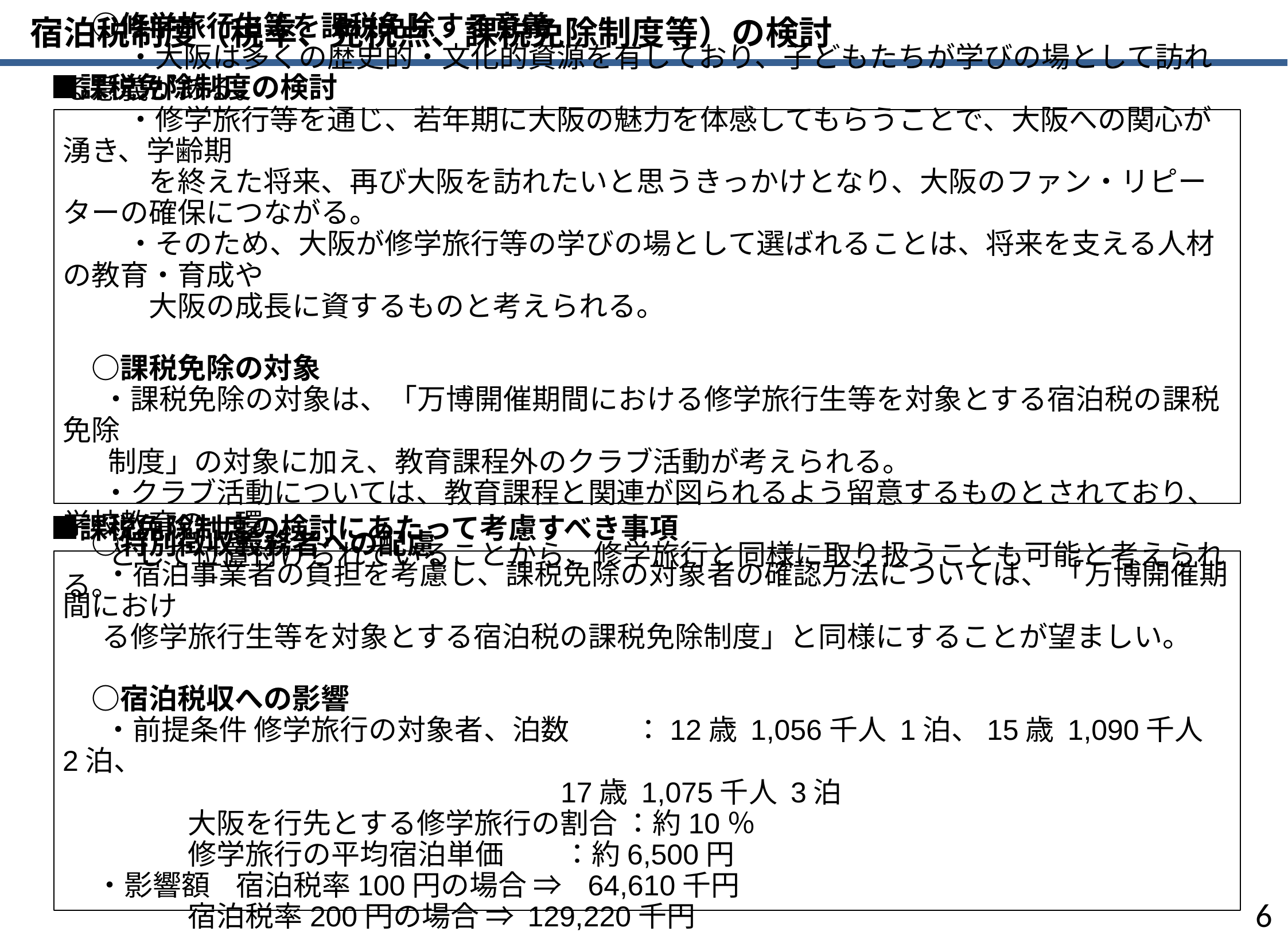

宿泊税制度（税率、免税点、課税免除制度等）の検討

　■課税免除制度の検討
　○修学旅行生等を課税免除する意義
　　 ・大阪は多くの歴史的・文化的資源を有しており、子どもたちが学びの場として訪れる意義がある。
　　 ・修学旅行等を通じ、若年期に大阪の魅力を体感してもらうことで、大阪への関心が湧き、学齢期
　　　を終えた将来、再び大阪を訪れたいと思うきっかけとなり、大阪のファン・リピーターの確保につながる。
　　 ・そのため、大阪が修学旅行等の学びの場として選ばれることは、将来を支える人材の教育・育成や
　　　大阪の成長に資するものと考えられる。

　○課税免除の対象
     ・課税免除の対象は、「万博開催期間における修学旅行生等を対象とする宿泊税の課税免除
      制度」の対象に加え、教育課程外のクラブ活動が考えられる。
     ・クラブ活動については、教育課程と関連が図られるよう留意するものとされており、学校教育の一環
      として位置付けられていることから、修学旅行と同様に取り扱うことも可能と考えられる。
　■課税免除制度の検討にあたって考慮すべき事項
　○特別徴収義務者への配慮
　  ・宿泊事業者の負担を考慮し、課税免除の対象者の確認方法については、 「万博開催期間におけ
     る修学旅行生等を対象とする宿泊税の課税免除制度」と同様にすることが望ましい。

　○宿泊税収への影響
 　 ・前提条件 修学旅行の対象者、泊数          ：12歳 1,056千人 1泊、15歳 1,090千人 2泊、
                                                              17歳 1,075千人 3泊
                  大阪を行先とする修学旅行の割合 ：約10％
                  修学旅行の平均宿泊単価         ：約6,500円
    ・影響額    宿泊税率100円の場合 ⇒  64,610千円
                  宿泊税率200円の場合 ⇒ 129,220千円
6